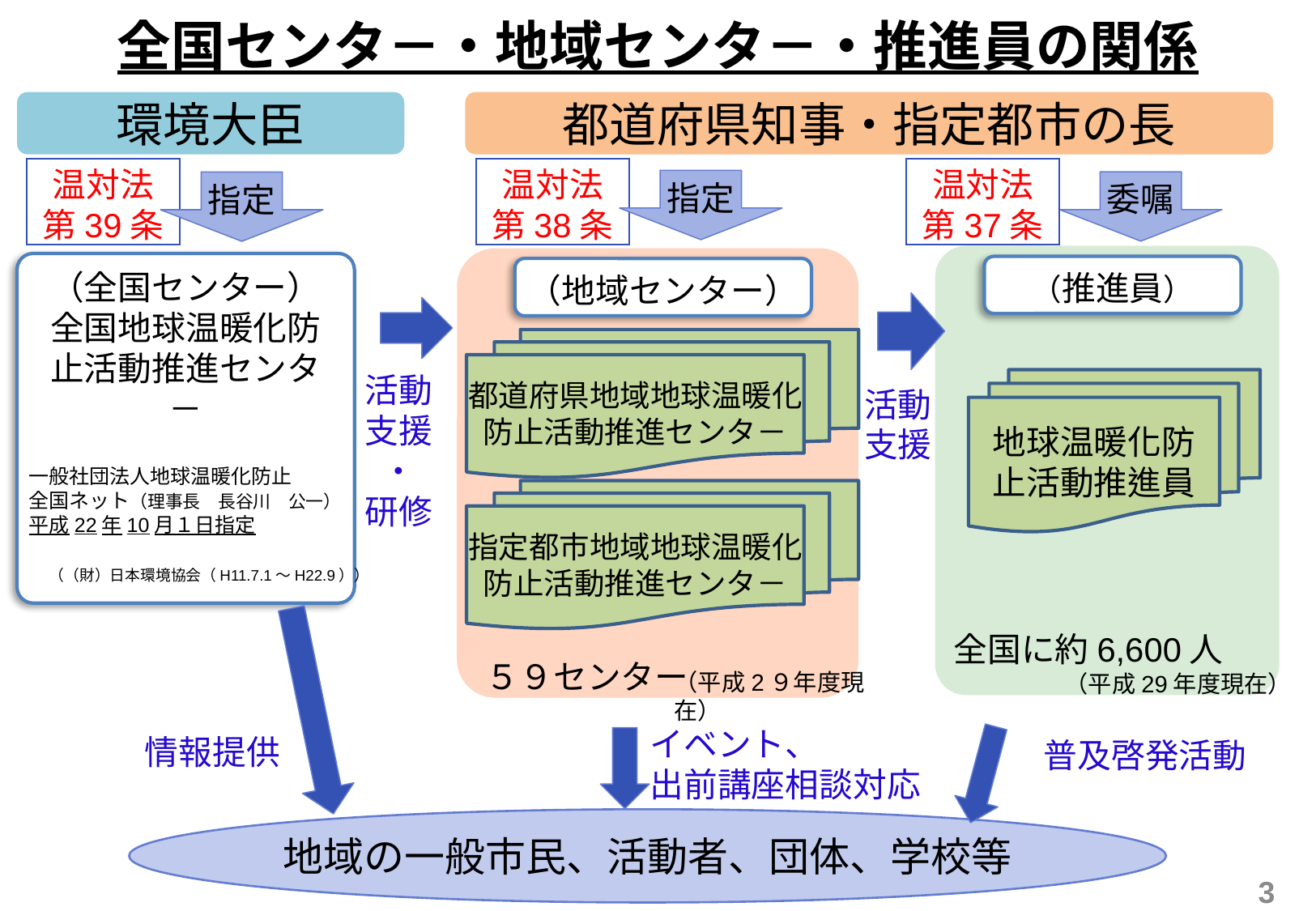

全国センタ－・地域センタ－・推進員の関係
環境大臣
都道府県知事・指定都市の長
温対法
第39条
温対法
第38条
温対法
第37条
指定
委嘱
指定

（全国センター）
全国地球温暖化防止活動推進センタ－

（推進員）
（地域センター）

都道府県地域地球温暖化防止活動推進センタ－
活動
支援
・
研修
地球温暖化防止活動推進員
活動
支援
一般社団法人地球温暖化防止
全国ネット（理事長　長谷川　公一）
平成22年10月１日指定

　（（財）日本環境協会（H11.7.1～H22.9））
指定都市地域地球温暖化防止活動推進センタ－

全国に約6,600人
５９センター
（平成2９年度現在）
（平成29年度現在）
イベント、
出前講座相談対応

情報提供
普及啓発活動
地域の一般市民、活動者、団体、学校等
3